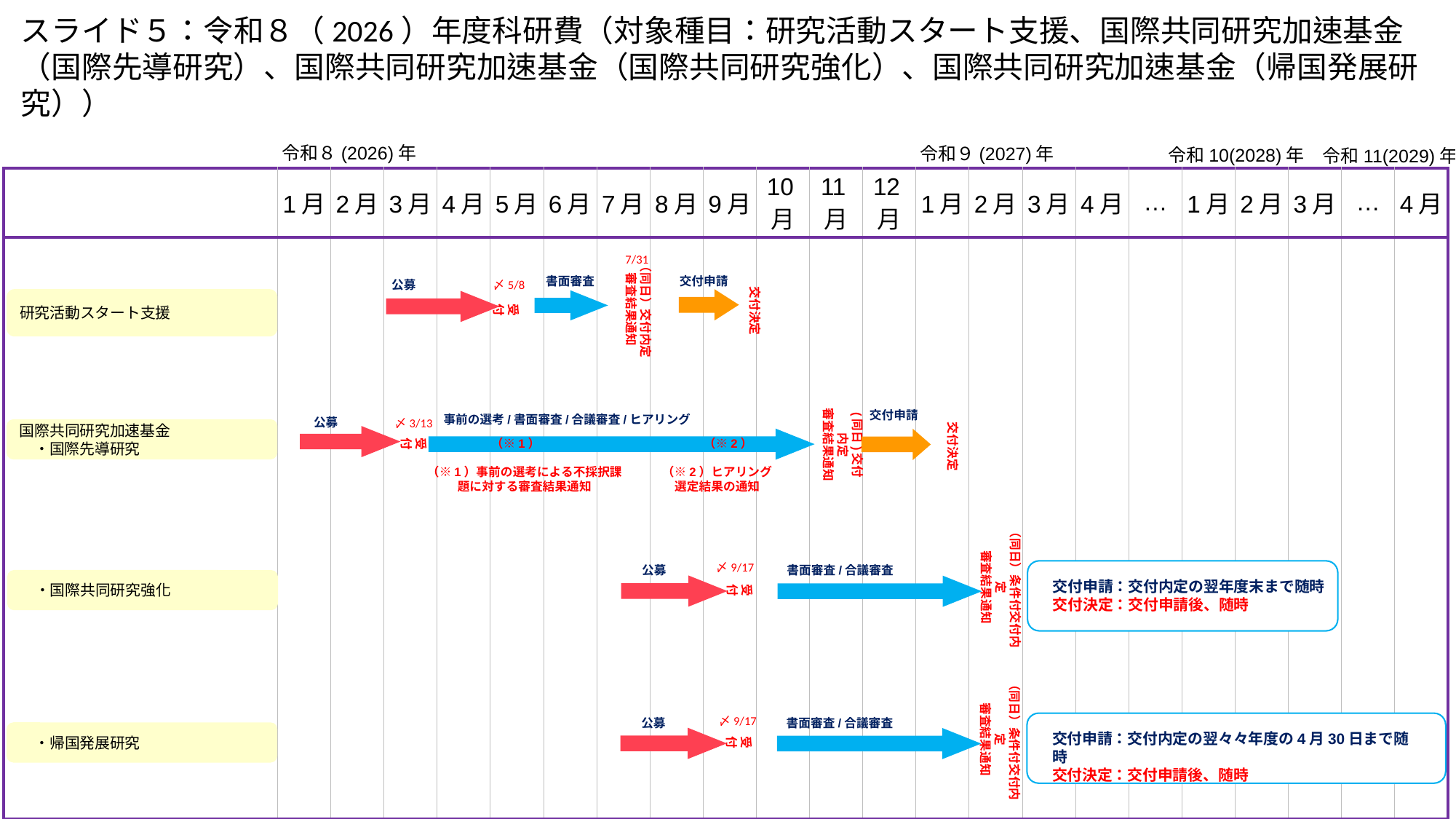

スライド５：令和８（2026）年度科研費（対象種目：研究活動スタート支援、国際共同研究加速基金（国際先導研究）、国際共同研究加速基金（国際共同研究強化）、国際共同研究加速基金（帰国発展研究））
令和８(2026)年
令和９(2027)年
令和10(2028)年
令和11(2029)年
|  | 1月 | 2月 | 3月 | 4月 | 5月 | 6月 | 7月 | 8月 | 9月 | 10月 | 11月 | 12月 | 1月 | 2月 | 3月 | 4月 | … | 1月 | 2月 | 3月 | … | 4月 |
| --- | --- | --- | --- | --- | --- | --- | --- | --- | --- | --- | --- | --- | --- | --- | --- | --- | --- | --- | --- | --- | --- | --- |
|  |  |  |  |  |  |  |  |  |  |  |  |  |  |  |  |  |  |  |  |  |  |  |
（同日）交付内定
審査結果通知
書面審査
交付申請
公募
交付決定
受付

研究活動スタート支援

7/31
〆5/8
(同日)交付内定
審査結果通知
交付申請
事前の選考/書面審査/合議審査/ヒアリング
公募
交付決定
受付

（※1）
（※2）

（※2）ヒアリング選定結果の通知
（※1）事前の選考による不採択課題に対する審査結果通知
国際共同研究加速基金
　・国際先導研究
〆3/13
（同日）条件付交付内定
審査結果通知
公募
書面審査/合議審査
受付

　・国際共同研究強化
交付申請：交付内定の翌年度末まで随時
交付決定：交付申請後、随時
〆9/17
（同日）条件付交付内定
審査結果通知
公募
書面審査/合議審査
受付

　・帰国発展研究
交付申請：交付内定の翌々々年度の4月30日まで随時
交付決定：交付申請後、随時
〆9/17